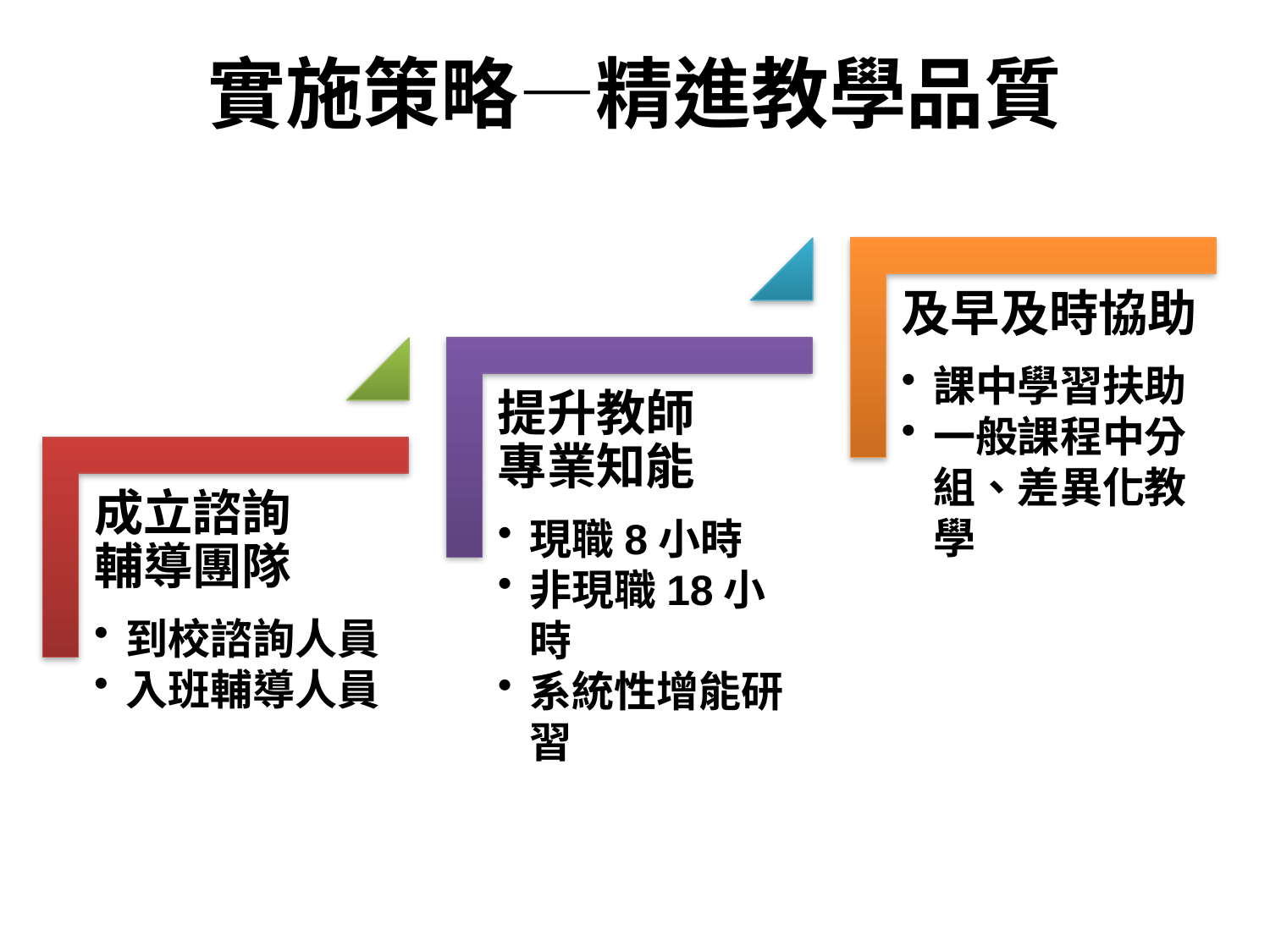

實施策略—精進教學品質
成立諮詢
輔導團隊
到校諮詢人員
入班輔導人員
提升教師
專業知能
現職8小時
非現職18小時
系統性增能研習
及早及時協助
課中學習扶助
一般課程中分組、差異化教學